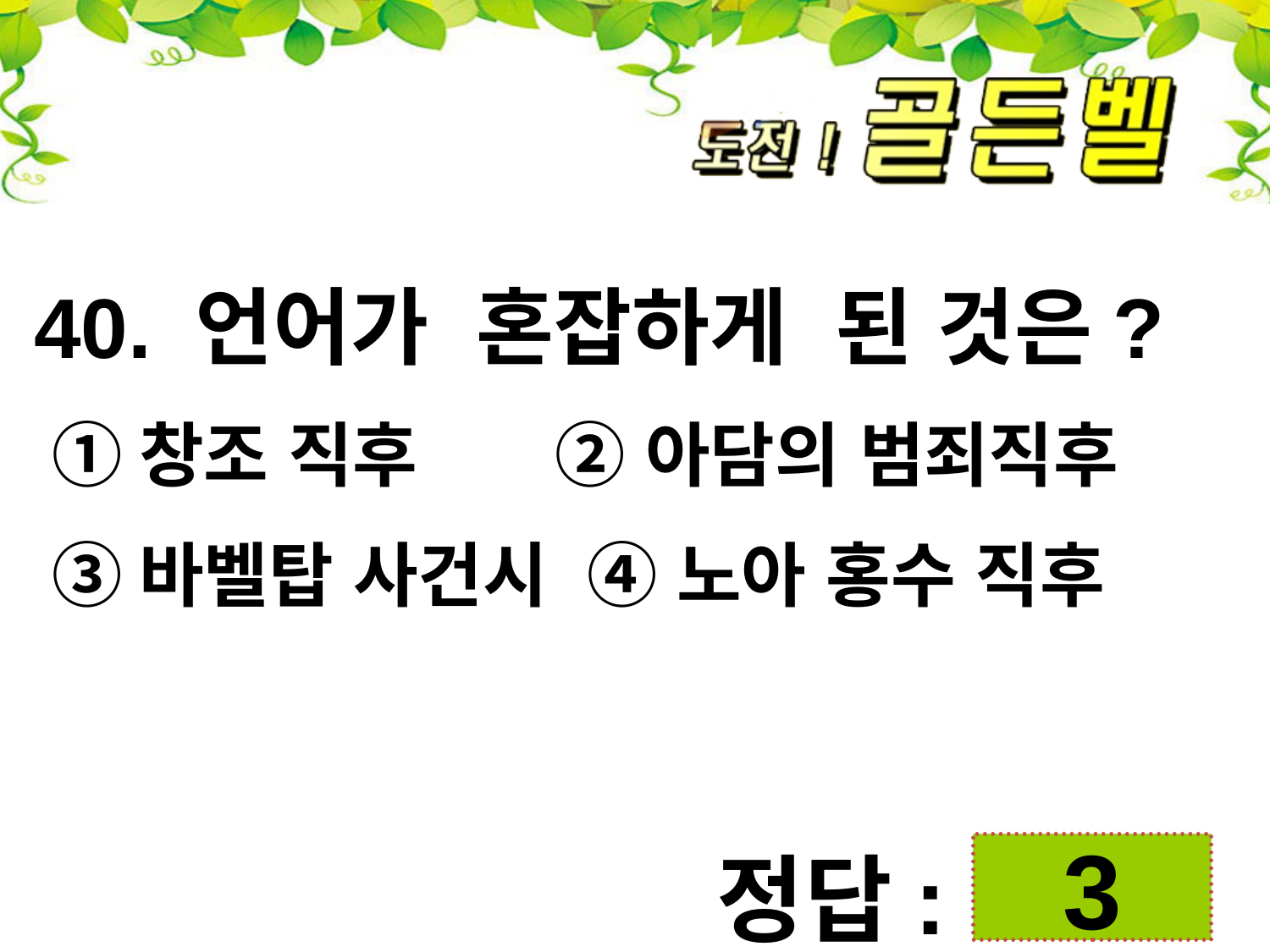

40. 언어가  혼잡하게  된 것은?
  ①창조 직후       ② 아담의 범죄직후
  ③바벨탑 사건시  ④ 노아 홍수 직후
첨성대
정답:
3